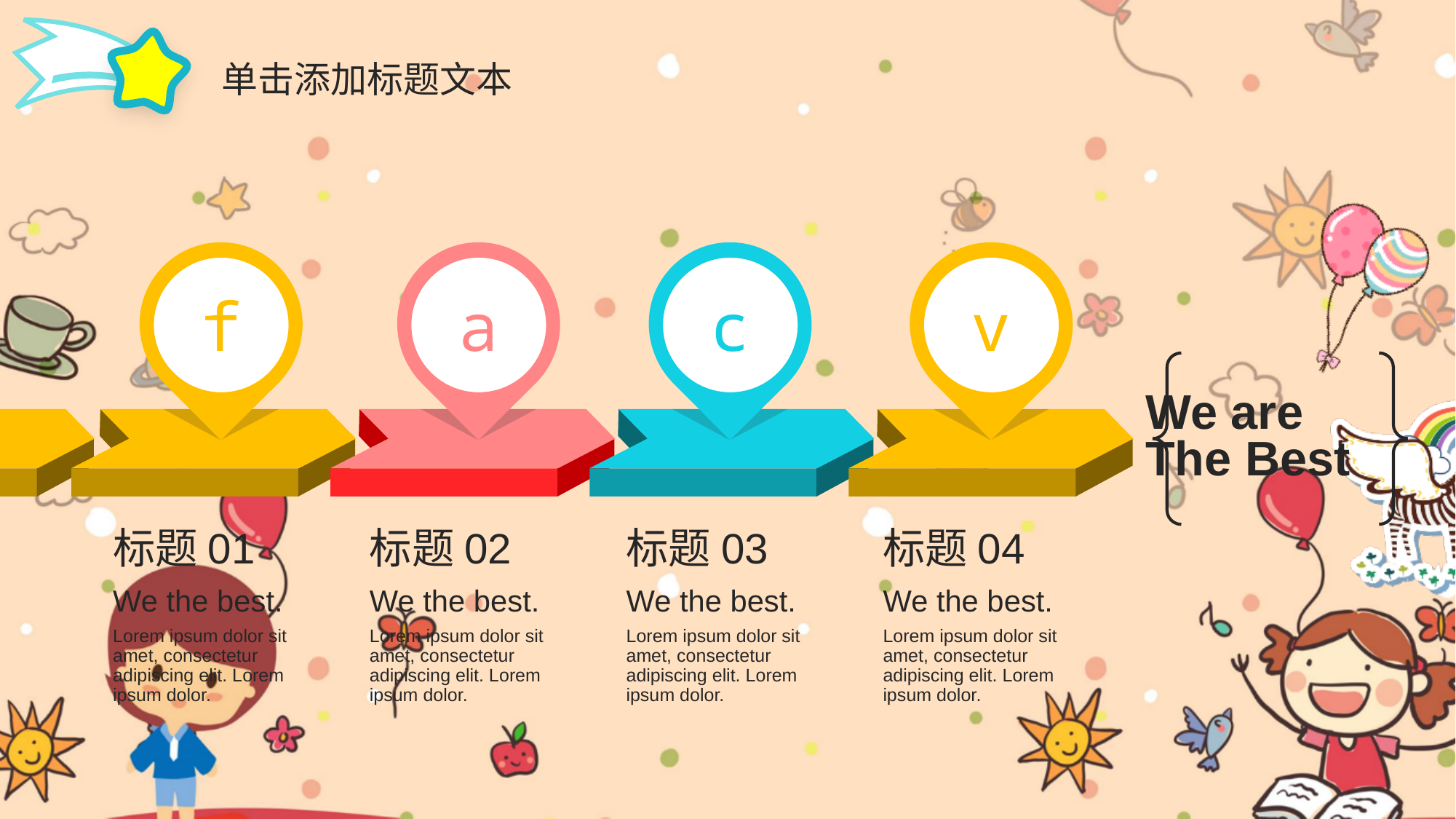

单击添加标题文本

f

a

c

v

We are
The Best

标题01
We the best.
Lorem ipsum dolor sit amet, consectetur adipiscing elit. Lorem ipsum dolor.
标题02
We the best.
Lorem ipsum dolor sit amet, consectetur adipiscing elit. Lorem ipsum dolor.
标题03
We the best.
Lorem ipsum dolor sit amet, consectetur adipiscing elit. Lorem ipsum dolor.
标题04
We the best.
Lorem ipsum dolor sit amet, consectetur adipiscing elit. Lorem ipsum dolor.